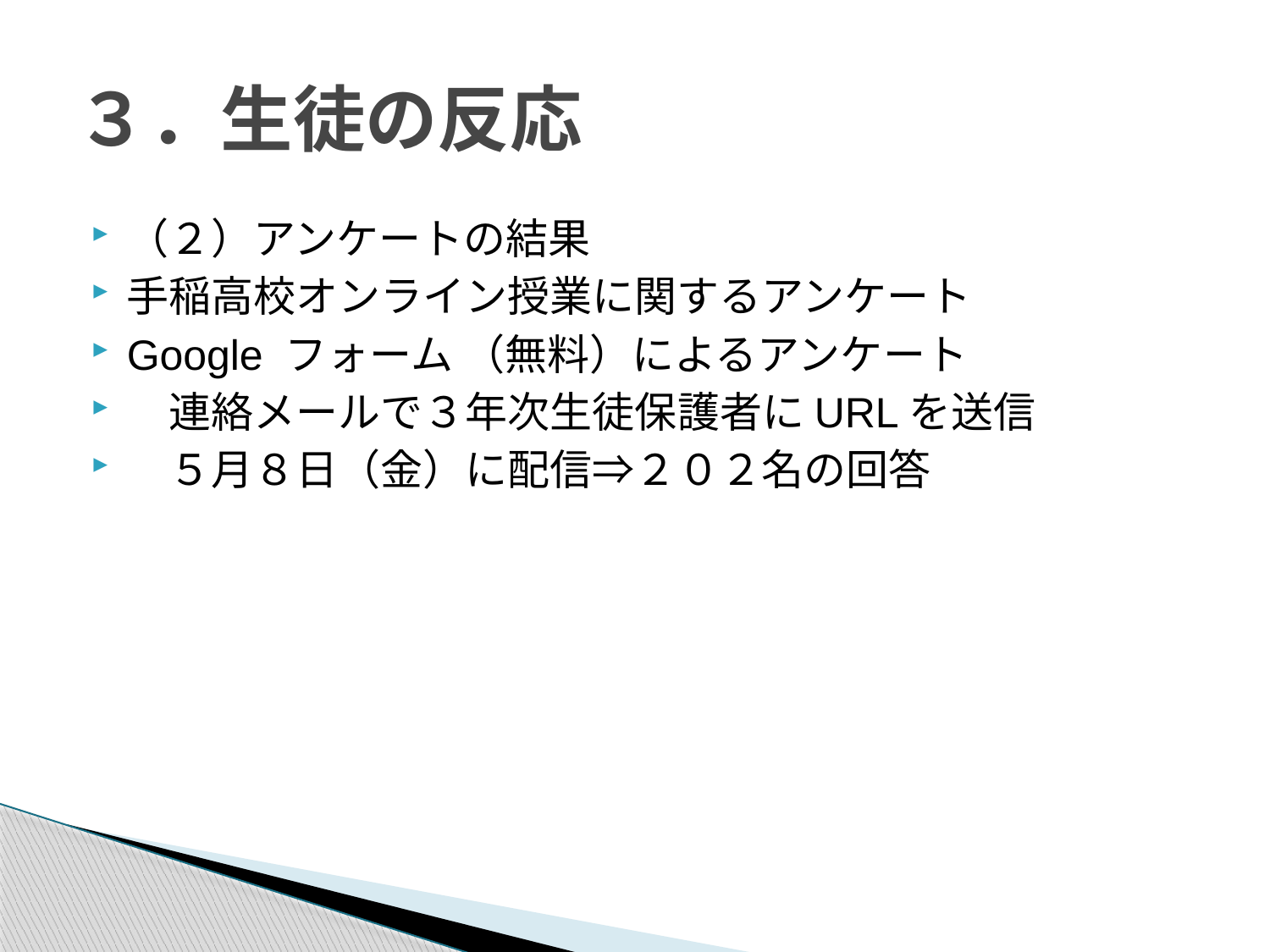

# ３．生徒の反応
（２）アンケートの結果
手稲高校オンライン授業に関するアンケート
Google フォーム （無料）によるアンケート
　連絡メールで３年次生徒保護者にURLを送信
　５月８日（金）に配信⇒２０２名の回答